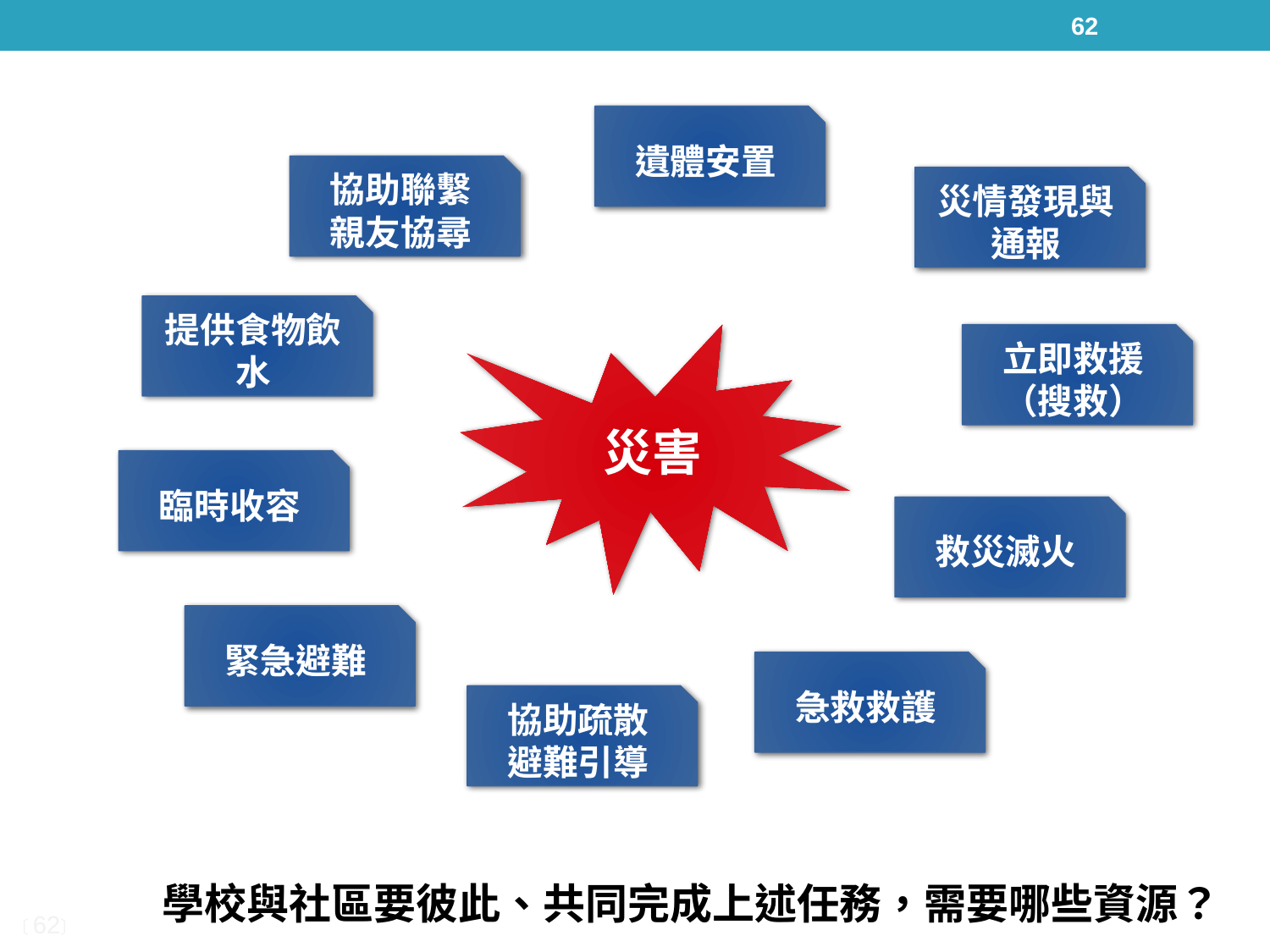

62
遺體安置
協助聯繫
親友協尋
災情發現與通報
提供食物飲水
災害
立即救援（搜救）
臨時收容
救災滅火
緊急避難
急救救護
協助疏散
避難引導
學校與社區要彼此、共同完成上述任務，需要哪些資源？